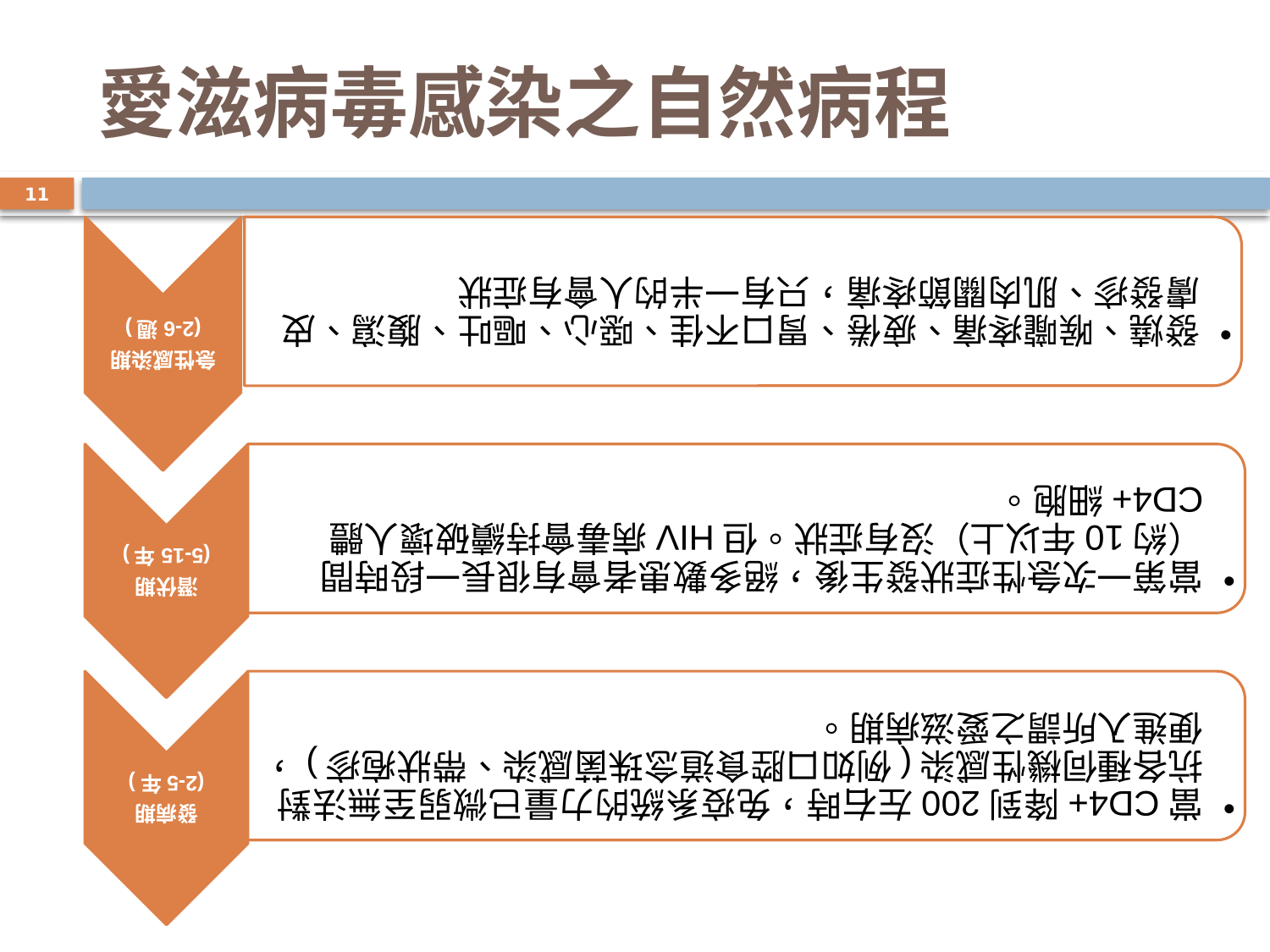

# 愛滋病毒感染之自然病程
11
急性感染期
(2-6週)
發燒、喉嚨疼痛、疲倦、胃口不佳、噁心、嘔吐、腹瀉、皮膚發疹、肌肉關節疼痛，只有一半的人會有症狀
潛伏期
(5-15年)
當第一次急性症狀發生後，絕多數患者會有很長一段時間（約10年以上）沒有症狀。但HIV病毒會持續破壞人體CD4+細胞。
發病期
(2-5年)
當CD4+降到200左右時，免疫系統的力量已微弱至無法對抗各種伺機性感染(例如口腔食道念珠菌感染、帶狀疱疹)，便進入所謂之愛滋病期。